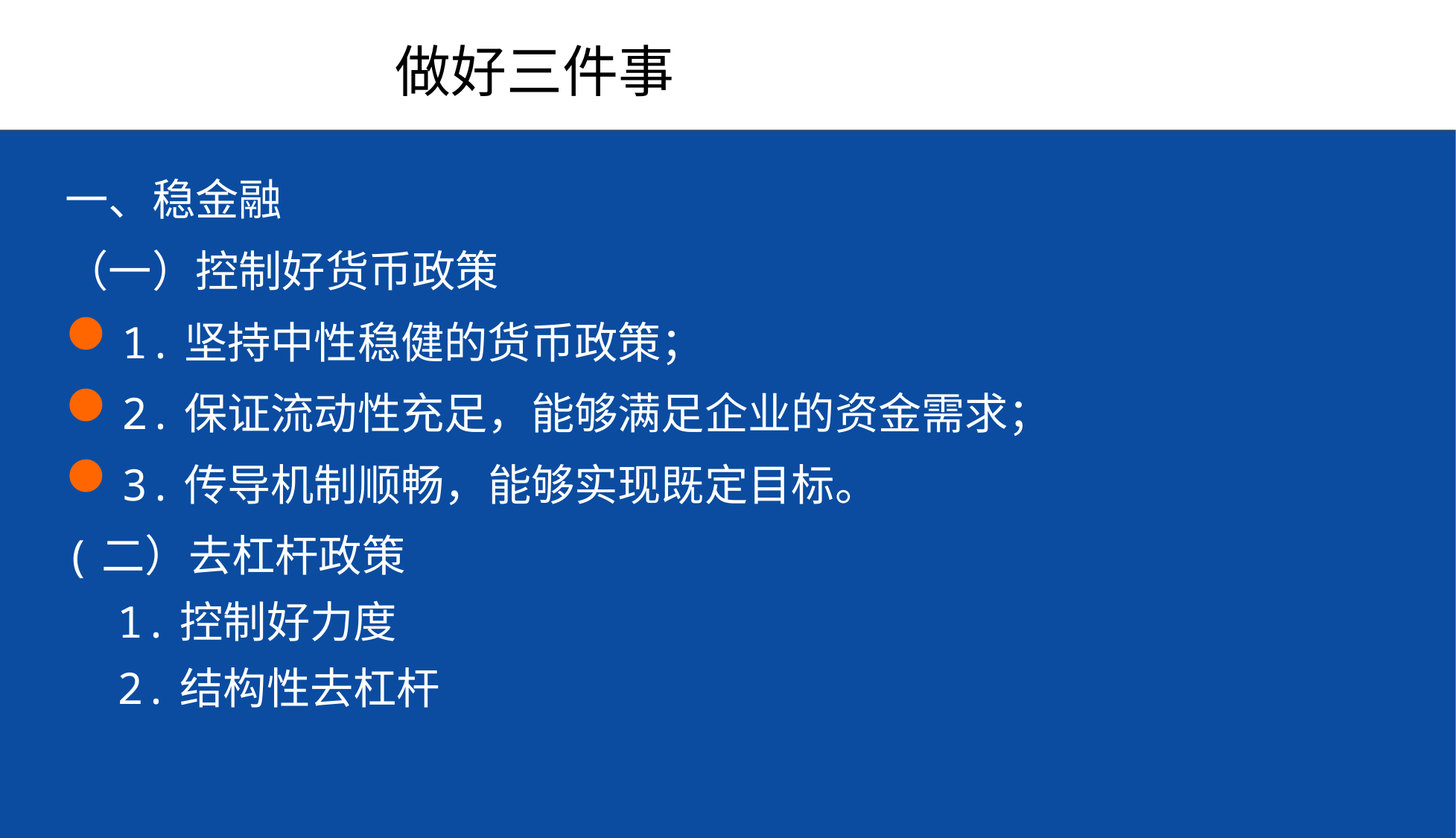

做好三件事
一、稳金融
（一）控制好货币政策
1.坚持中性稳健的货币政策；
2.保证流动性充足，能够满足企业的资金需求；
3.传导机制顺畅，能够实现既定目标。
(二）去杠杆政策
  1.控制好力度
  2.结构性去杠杆